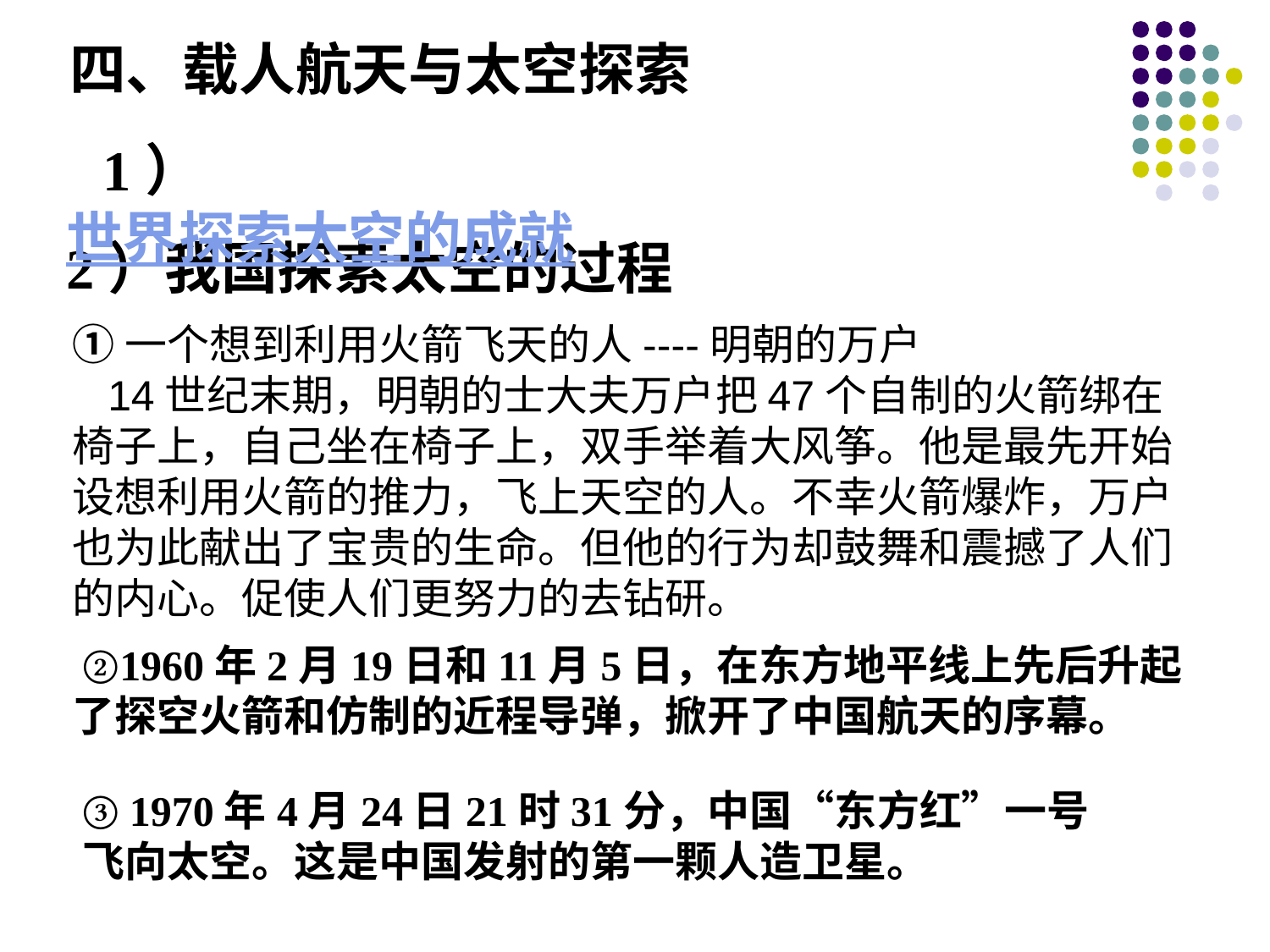

四、载人航天与太空探索

1）世界探索太空的成就
2）我国探索太空的过程
①一个想到利用火箭飞天的人----明朝的万户
   14世纪末期，明朝的士大夫万户把47个自制的火箭绑在椅子上，自己坐在椅子上，双手举着大风筝。他是最先开始设想利用火箭的推力，飞上天空的人。不幸火箭爆炸，万户也为此献出了宝贵的生命。但他的行为却鼓舞和震撼了人们的内心。促使人们更努力的去钻研。
 ②1960年2月19日和11月5日，在东方地平线上先后升起了探空火箭和仿制的近程导弹，掀开了中国航天的序幕。
③ 1970年4月24日21时31分，中国“东方红”一号飞向太空。这是中国发射的第一颗人造卫星。